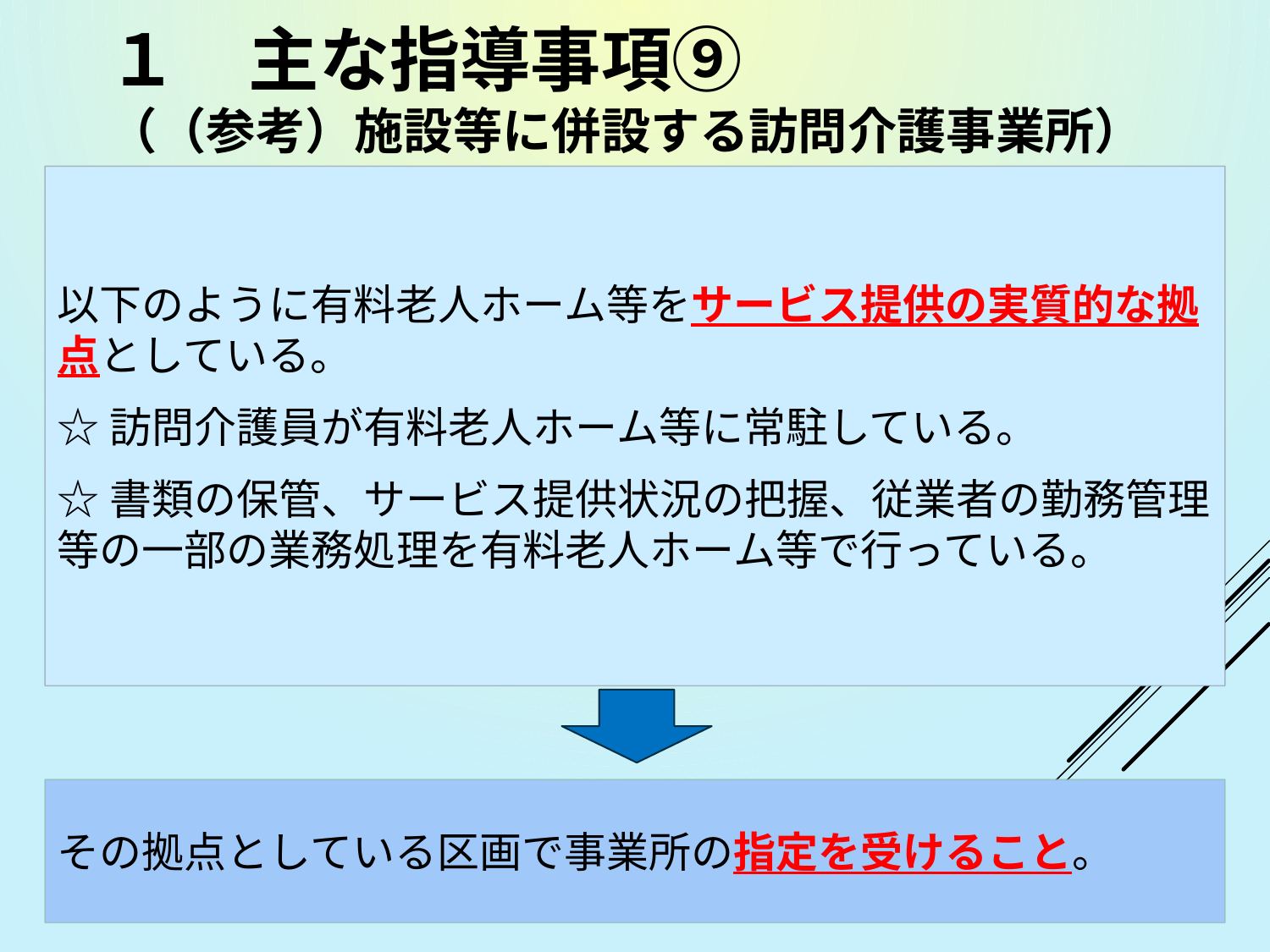

# １　主な指導事項⑨ （（参考）施設等に併設する訪問介護事業所）
以下のように有料老人ホーム等をサービス提供の実質的な拠点としている。
☆訪問介護員が有料老人ホーム等に常駐している。
☆書類の保管、サービス提供状況の把握、従業者の勤務管理等の一部の業務処理を有料老人ホーム等で行っている。

10
その拠点としている区画で事業所の指定を受けること。